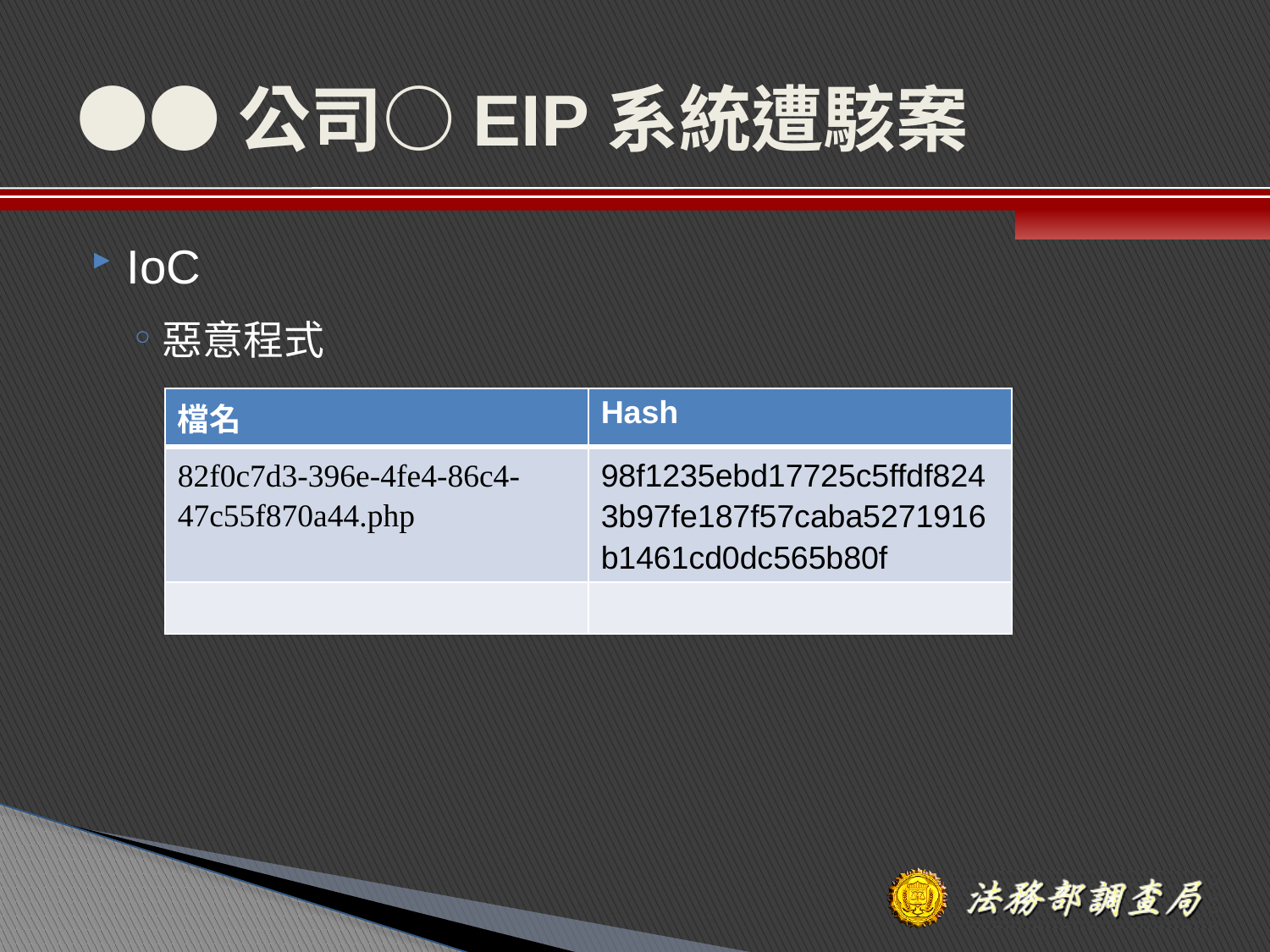

# ●●公司○EIP系統遭駭案
IoC
惡意程式
| 檔名 | Hash |
| --- | --- |
| 82f0c7d3-396e-4fe4-86c4-47c55f870a44.php | 98f1235ebd17725c5ffdf8243b97fe187f57caba5271916b1461cd0dc565b80f |
|  |  |